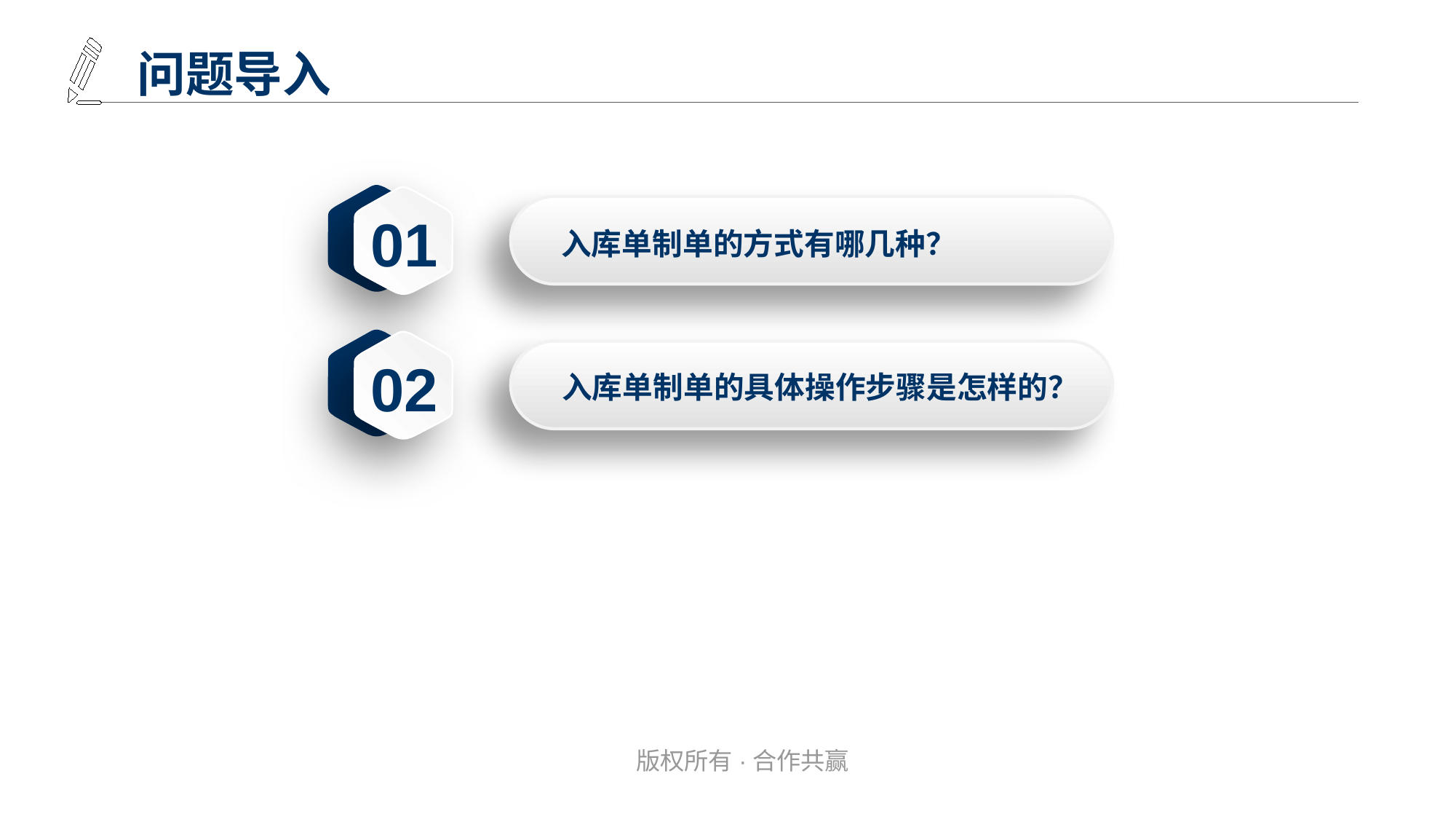

问题导入

01

入库单制单的方式有哪几种？

02

入库单制单的具体操作步骤是怎样的？